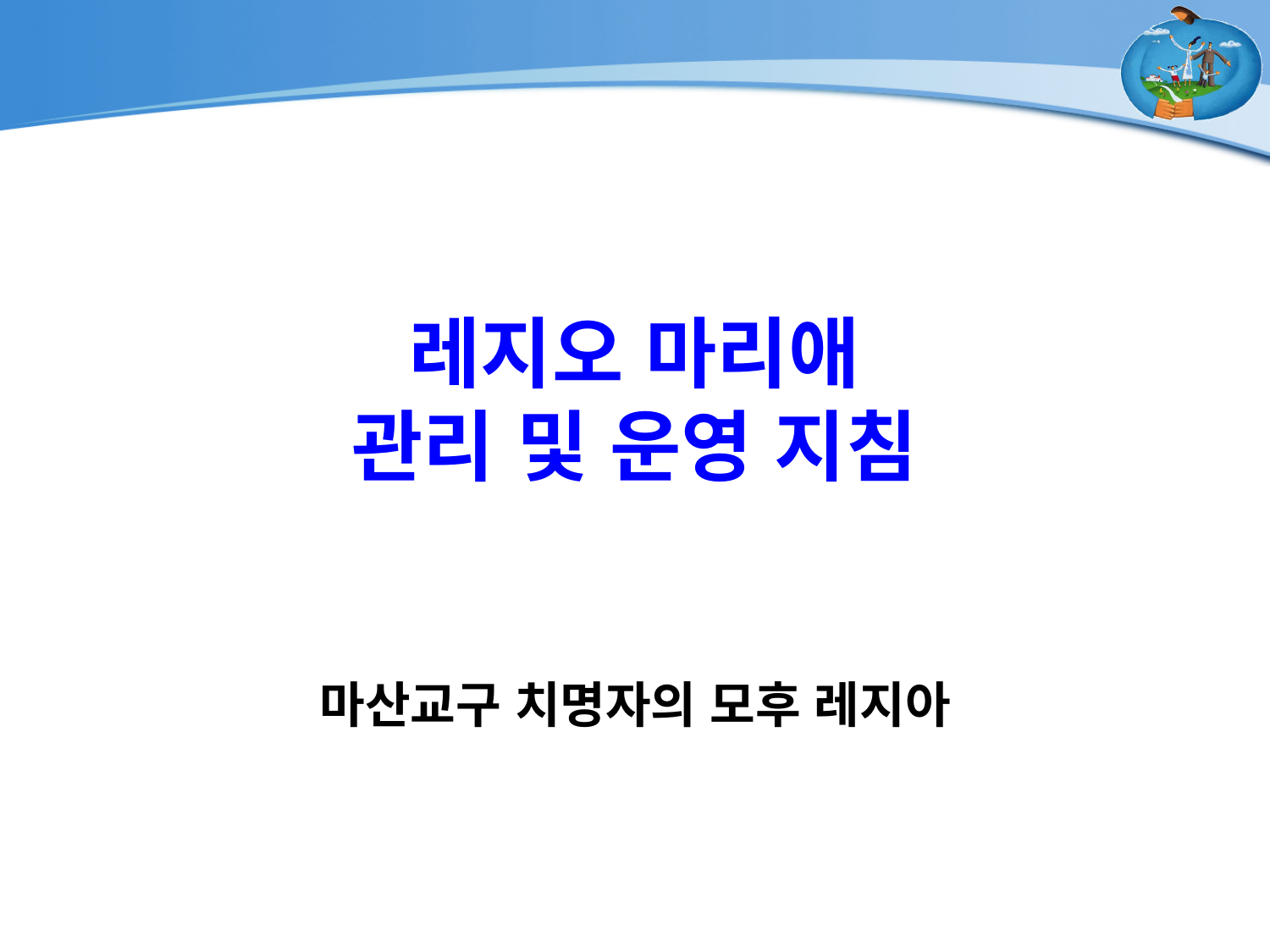

# 레지오 마리애 관리 및 운영 지침
마산교구 치명자의 모후 레지아